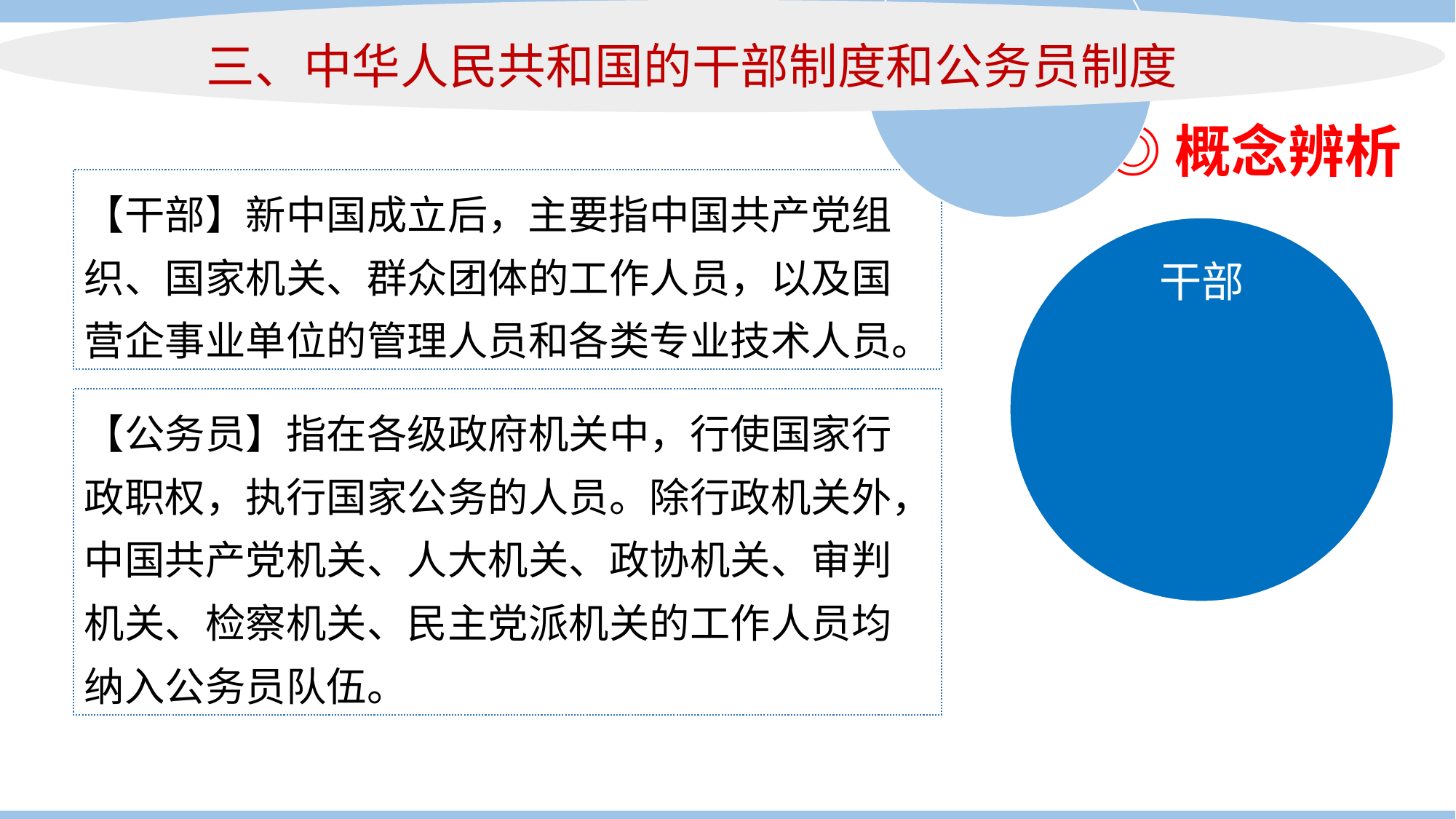

三、中华人民共和国的干部制度和公务员制度
◎概念辨析
【干部】新中国成立后，主要指中国共产党组织、国家机关、群众团体的工作人员，以及国营企事业单位的管理人员和各类专业技术人员。
干部
公务员
【公务员】指在各级政府机关中，行使国家行政职权，执行国家公务的人员。除行政机关外，中国共产党机关、人大机关、政协机关、审判机关、检察机关、民主党派机关的工作人员均纳入公务员队伍。